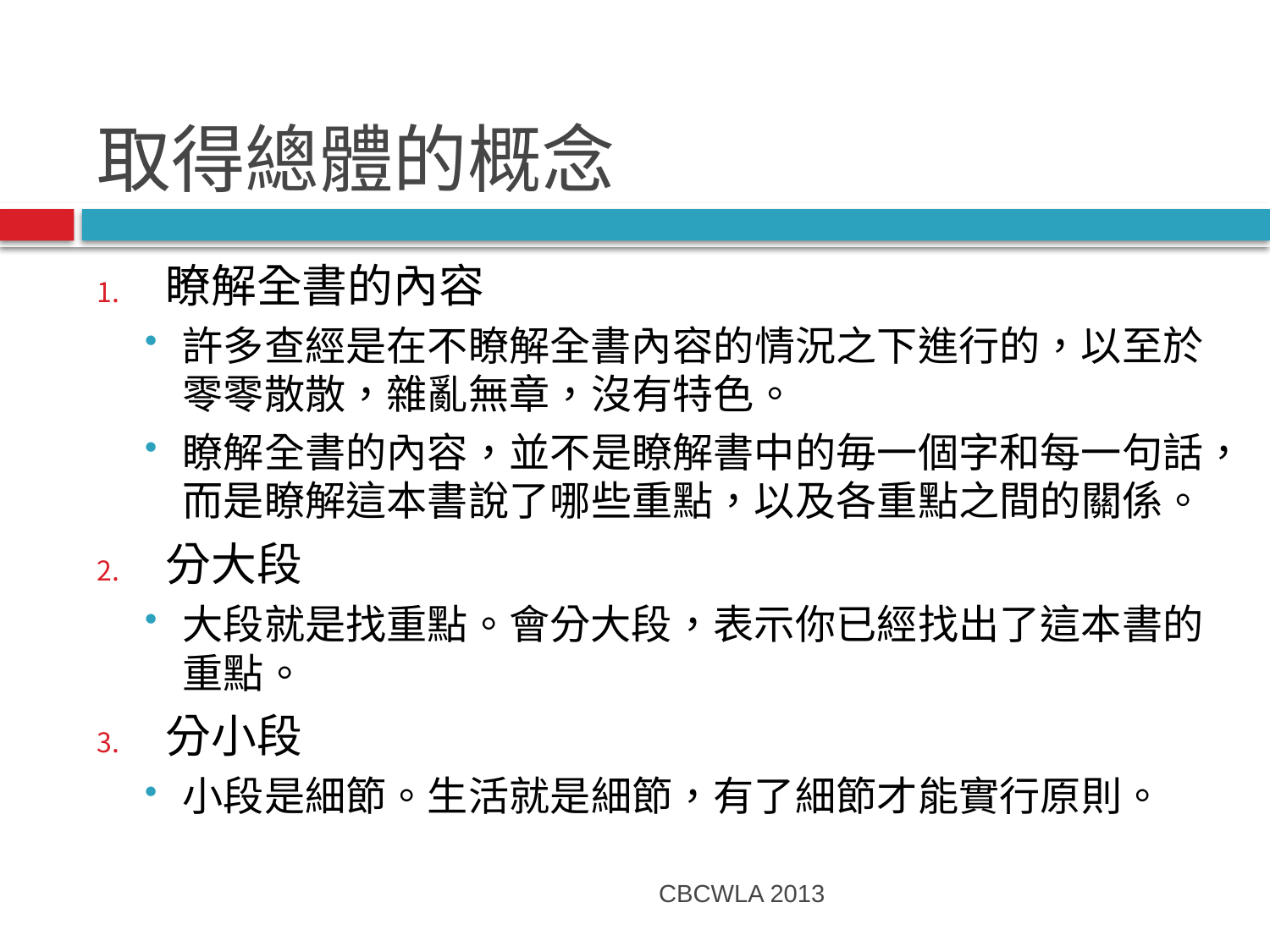

# 取得總體的概念
瞭解全書的內容
許多查經是在不瞭解全書內容的情況之下進行的，以至於零零散散，雜亂無章，沒有特色。
瞭解全書的內容，並不是瞭解書中的毎一個字和每一句話，而是瞭解這本書說了哪些重點，以及各重點之間的關係。
分大段
大段就是找重點。會分大段，表示你已經找出了這本書的重點。
分小段
小段是細節。生活就是細節，有了細節才能實行原則。
CBCWLA 2013